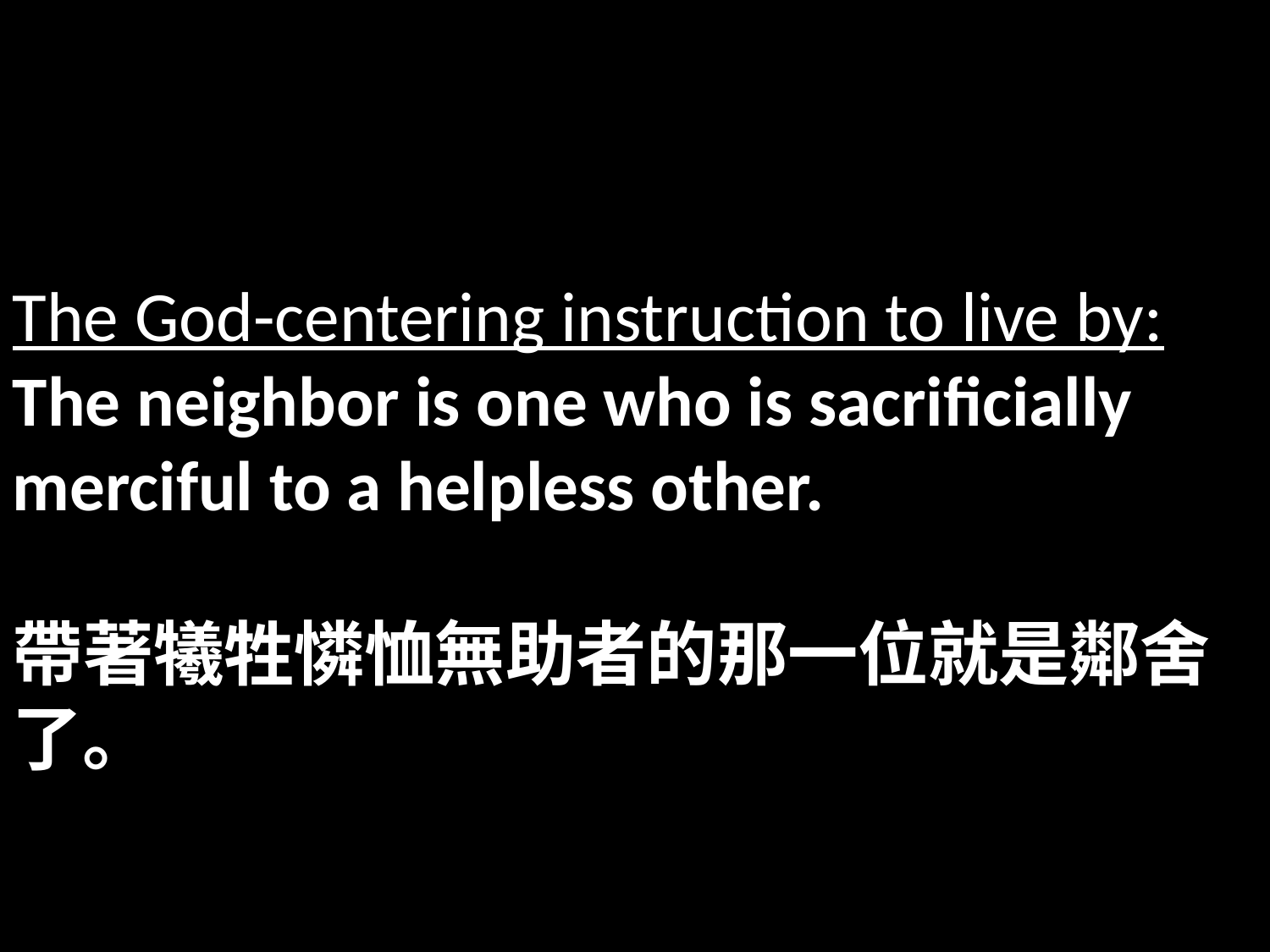

The God-centering instruction to live by:
The neighbor is one who is sacrificially merciful to a helpless other.

帶著犧牲憐恤無助者的那一位就是鄰舍了。